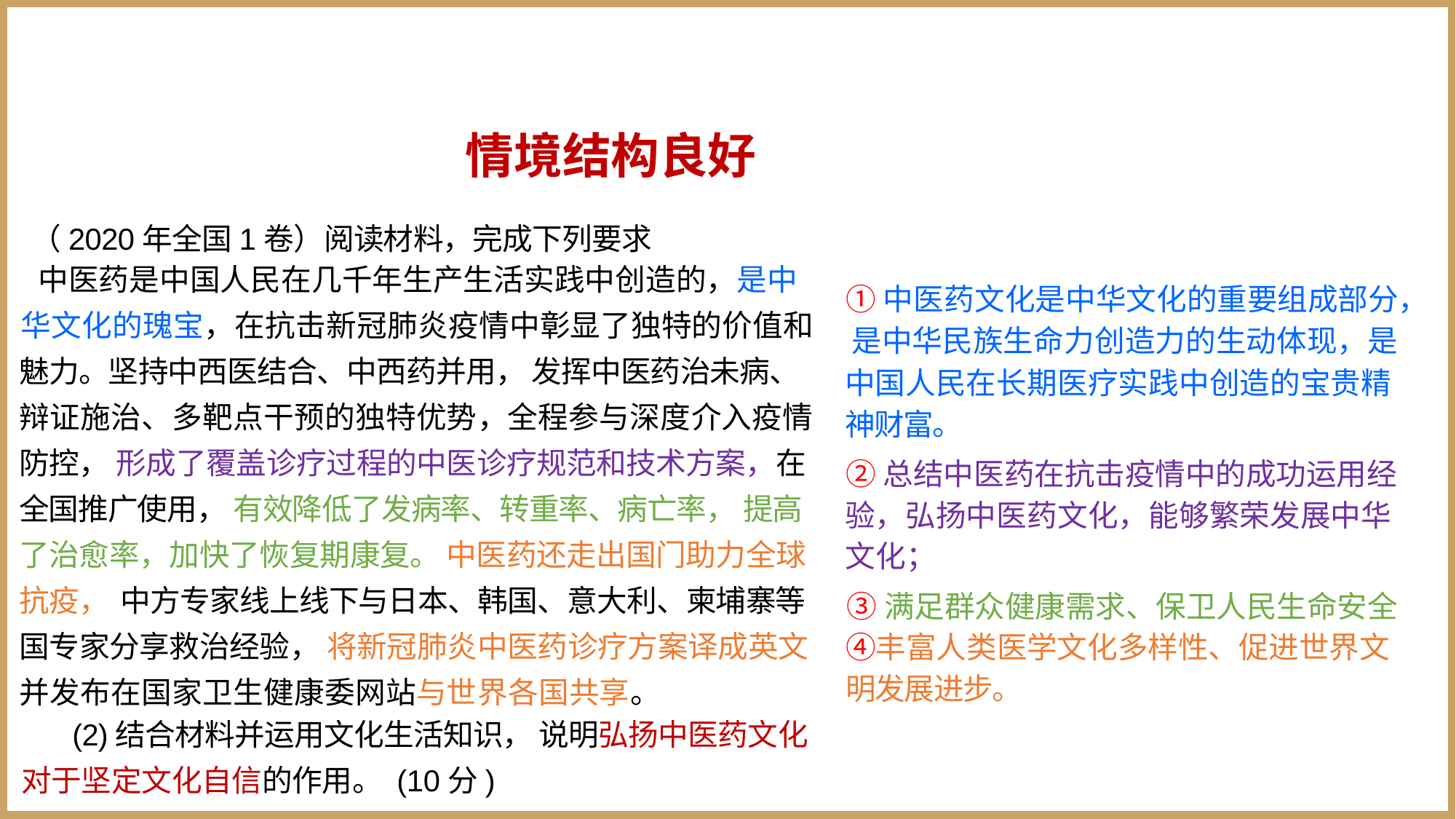

情境结构良好

（2020年全国1卷）阅读材料，完成下列要求
中医药是中国人民在几千年生产生活实践中创造的，是中
华文化的瑰宝，在抗击新冠肺炎疫情中彰显了独特的价值和 魅力。坚持中西医结合、中西药并用， 发挥中医药治未病、 辩证施治、多靶点干预的独特优势，全程参与深度介入疫情 防控， 形成了覆盖诊疗过程的中医诊疗规范和技术方案，在 全国推广使用， 有效降低了发病率、转重率、病亡率， 提高 了治愈率，加快了恢复期康复。 中医药还走出国门助力全球 抗疫， 中方专家线上线下与日本、韩国、意大利、柬埔寨等 国专家分享救治经验， 将新冠肺炎中医药诊疗方案译成英文 并发布在国家卫生健康委网站与世界各国共享。
(2)结合材料并运用文化生活知识， 说明弘扬中医药文化
对于坚定文化自信的作用。 (10分)

①中医药文化是中华文化的重要组成部分， 是中华民族生命力创造力的生动体现，是    中国人民在长期医疗实践中创造的宝贵精    神财富。
②总结中医药在抗击疫情中的成功运用经    验，弘扬中医药文化，能够繁荣发展中华    文化；
③满足群众健康需求、保卫人民生命安全    ④丰富人类医学文化多样性、促进世界文    明发展进步。